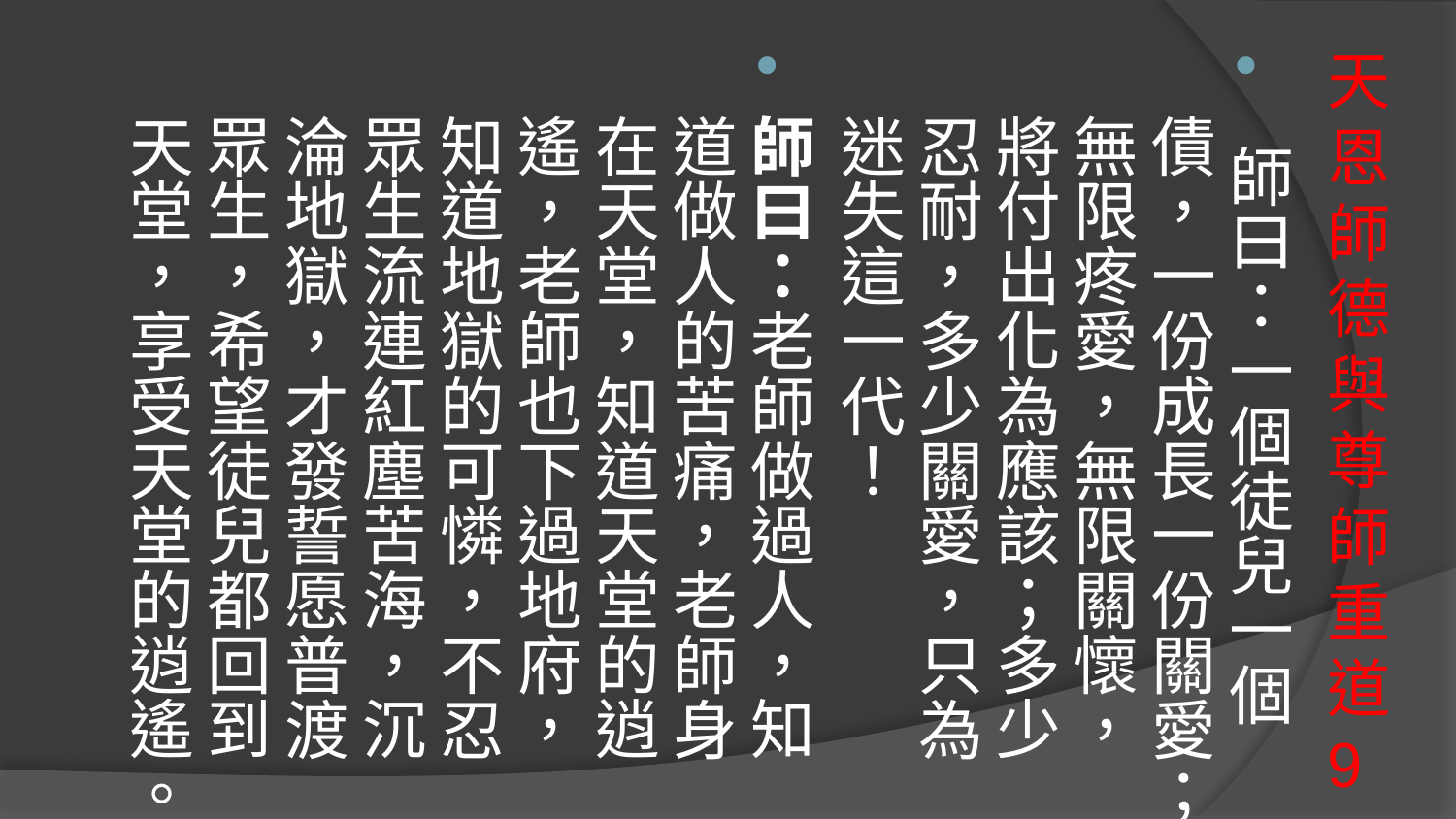

# 天恩師德與尊師重道 9
 師曰：一個徒兒一個債，一份成長一份關愛；無限疼愛，無限關懷，將付出化為應該；多少忍耐，多少關愛，只為迷失這一代！
師曰：老師做過人，知道做人的苦痛，老師身在天堂，知道天堂的逍遙，老師也下過地府，知道地獄的可憐，不忍眾生流連紅塵苦海，沉淪地獄，才發誓愿普渡眾生，希望徒兒都回到天堂，享受天堂的逍遙。